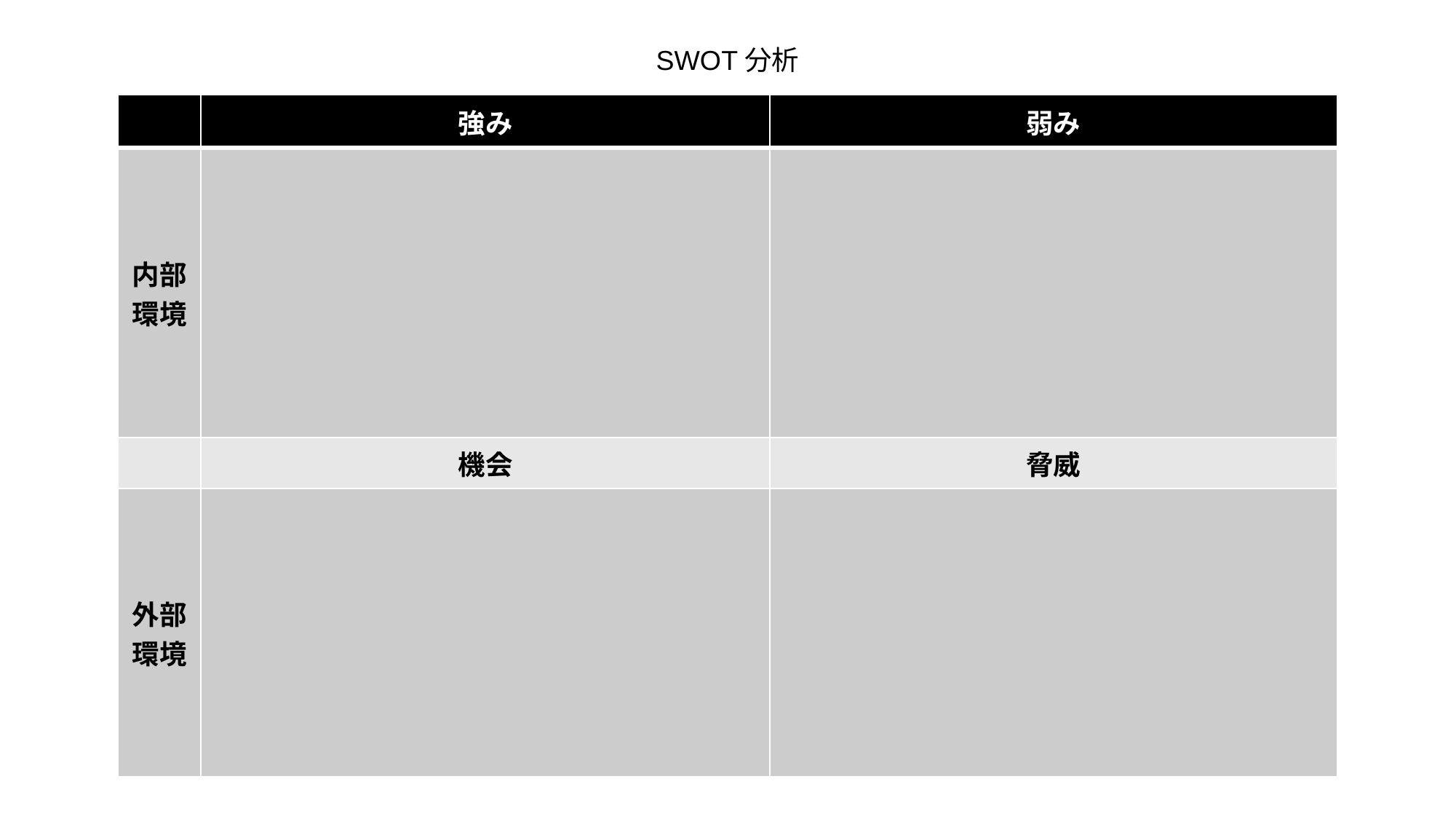

SWOT分析
|  | 強み | 弱み |
| --- | --- | --- |
| 内部環境 |  |  |
|  | 機会 | 脅威 |
| 外部環境 |  |  |